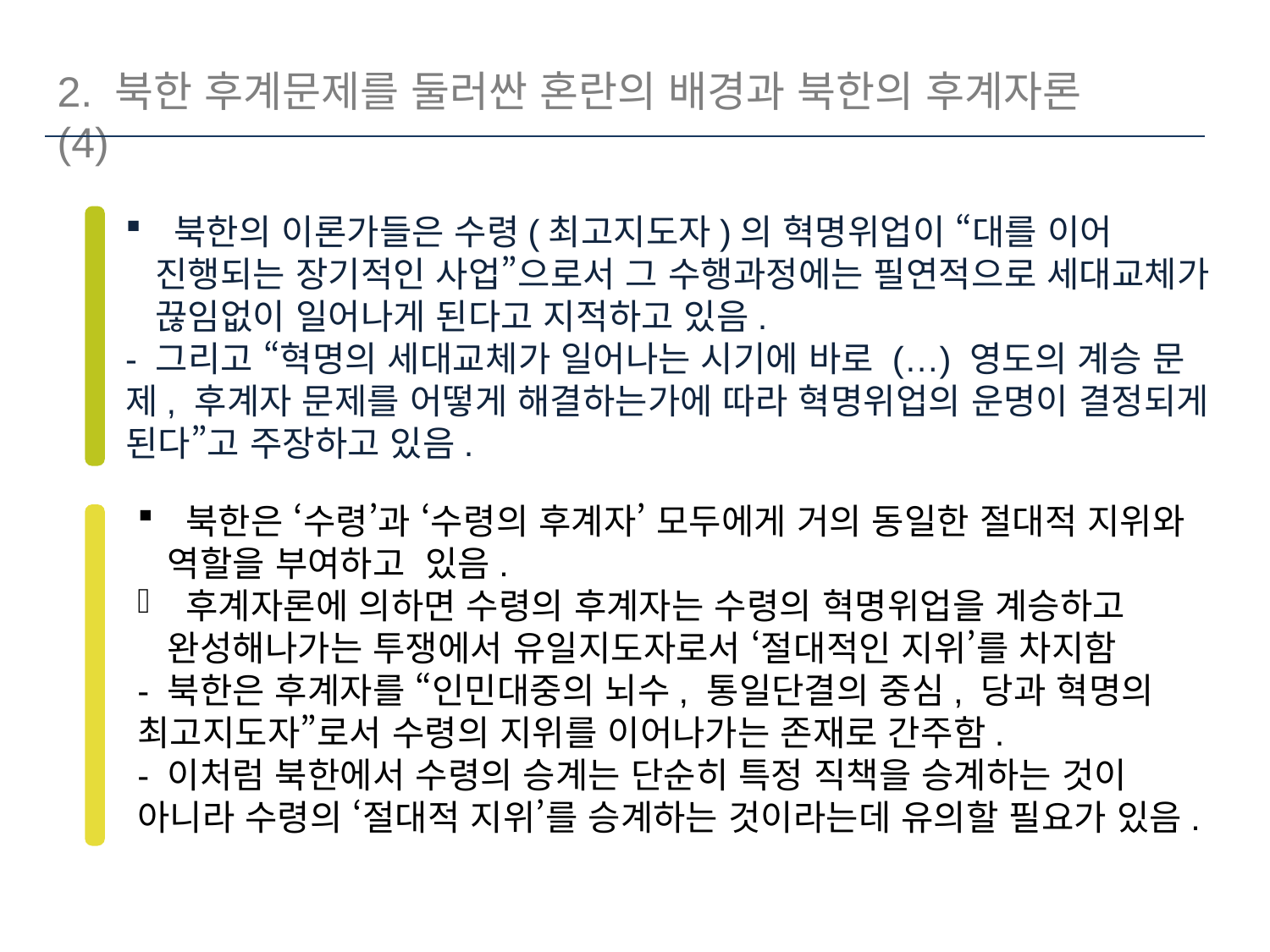

2. 북한 후계문제를 둘러싼 혼란의 배경과 북한의 후계자론 (4)
 북한의 이론가들은 수령(최고지도자)의 혁명위업이 “대를 이어 진행되는 장기적인 사업”으로서 그 수행과정에는 필연적으로 세대교체가 끊임없이 일어나게 된다고 지적하고 있음.
- 그리고 “혁명의 세대교체가 일어나는 시기에 바로 (…) 영도의 계승 문제, 후계자 문제를 어떻게 해결하는가에 따라 혁명위업의 운명이 결정되게 된다”고 주장하고 있음.

 북한은 ‘수령’과 ‘수령의 후계자’ 모두에게 거의 동일한 절대적 지위와 역할을 부여하고  있음.
 후계자론에 의하면 수령의 후계자는 수령의 혁명위업을 계승하고 완성해나가는 투쟁에서 유일지도자로서 ‘절대적인 지위’를 차지함
- 북한은 후계자를 “인민대중의 뇌수, 통일단결의 중심, 당과 혁명의 최고지도자”로서 수령의 지위를 이어나가는 존재로 간주함.
- 이처럼 북한에서 수령의 승계는 단순히 특정 직책을 승계하는 것이 아니라 수령의 ‘절대적 지위’를 승계하는 것이라는데 유의할 필요가 있음.